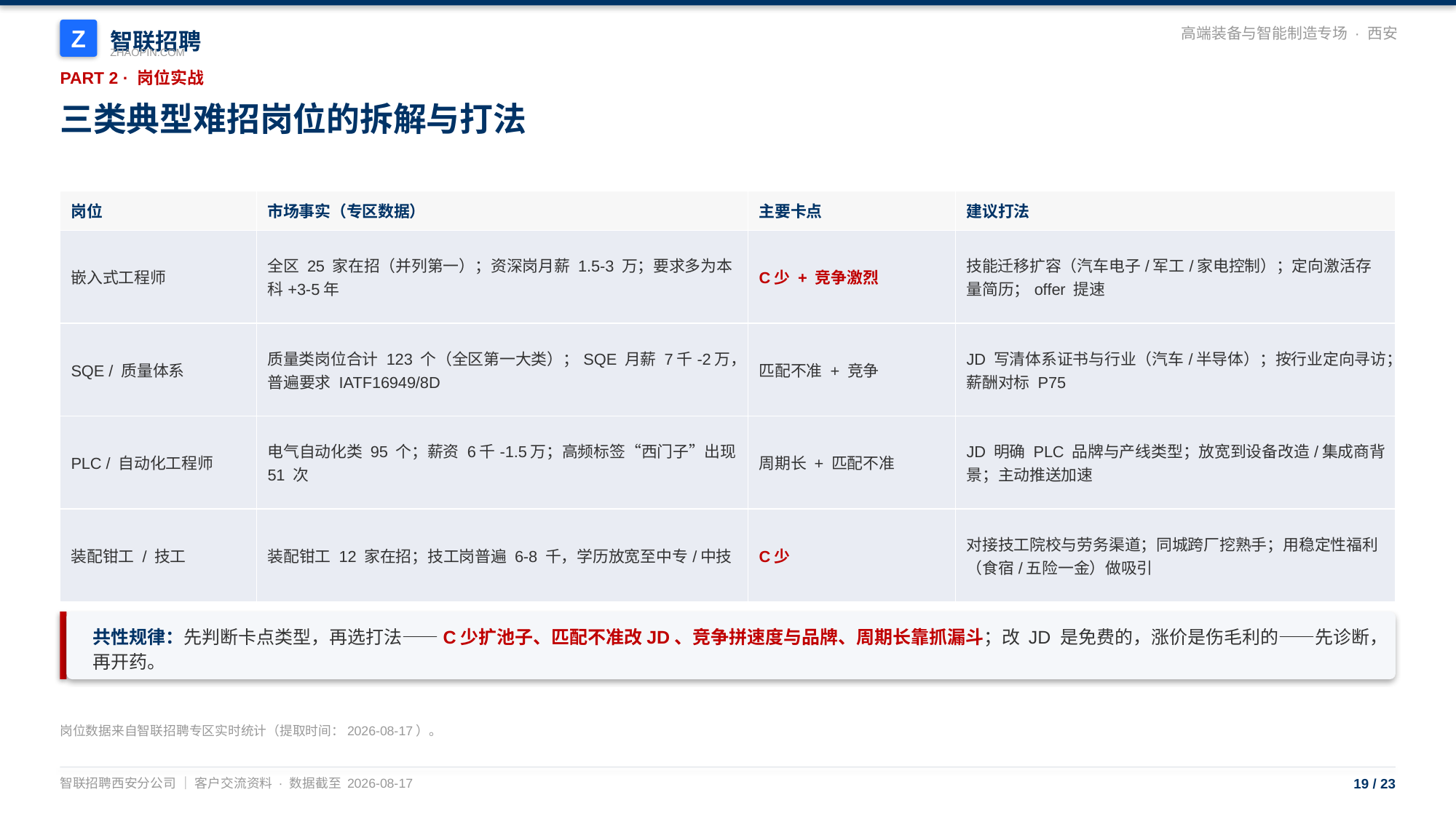

智联招聘
Z
高端装备与智能制造专场 · 西安
ZHAOPIN.COM
PART 2 · 岗位实战
三类典型难招岗位的拆解与打法
| 岗位 | 市场事实（专区数据） | 主要卡点 | 建议打法 |
| --- | --- | --- | --- |
| 嵌入式工程师 | 全区 25 家在招（并列第一）；资深岗月薪 1.5-3 万；要求多为本科+3-5年 | C少 + 竞争激烈 | 技能迁移扩容（汽车电子/军工/家电控制）；定向激活存量简历；offer 提速 |
| SQE / 质量体系 | 质量类岗位合计 123 个（全区第一大类）；SQE 月薪 7千-2万，普遍要求 IATF16949/8D | 匹配不准 + 竞争 | JD 写清体系证书与行业（汽车/半导体）；按行业定向寻访；薪酬对标 P75 |
| PLC / 自动化工程师 | 电气自动化类 95 个；薪资 6千-1.5万；高频标签“西门子”出现 51 次 | 周期长 + 匹配不准 | JD 明确 PLC 品牌与产线类型；放宽到设备改造/集成商背景；主动推送加速 |
| 装配钳工 / 技工 | 装配钳工 12 家在招；技工岗普遍 6-8 千，学历放宽至中专/中技 | C少 | 对接技工院校与劳务渠道；同城跨厂挖熟手；用稳定性福利（食宿/五险一金）做吸引 |

共性规律：先判断卡点类型，再选打法——C少扩池子、匹配不准改JD、竞争拼速度与品牌、周期长靠抓漏斗；改 JD 是免费的，涨价是伤毛利的——先诊断，再开药。
岗位数据来自智联招聘专区实时统计（提取时间：2026-08-17）。

智联招聘西安分公司 ｜ 客户交流资料 · 数据截至 2026-08-17
19 / 23